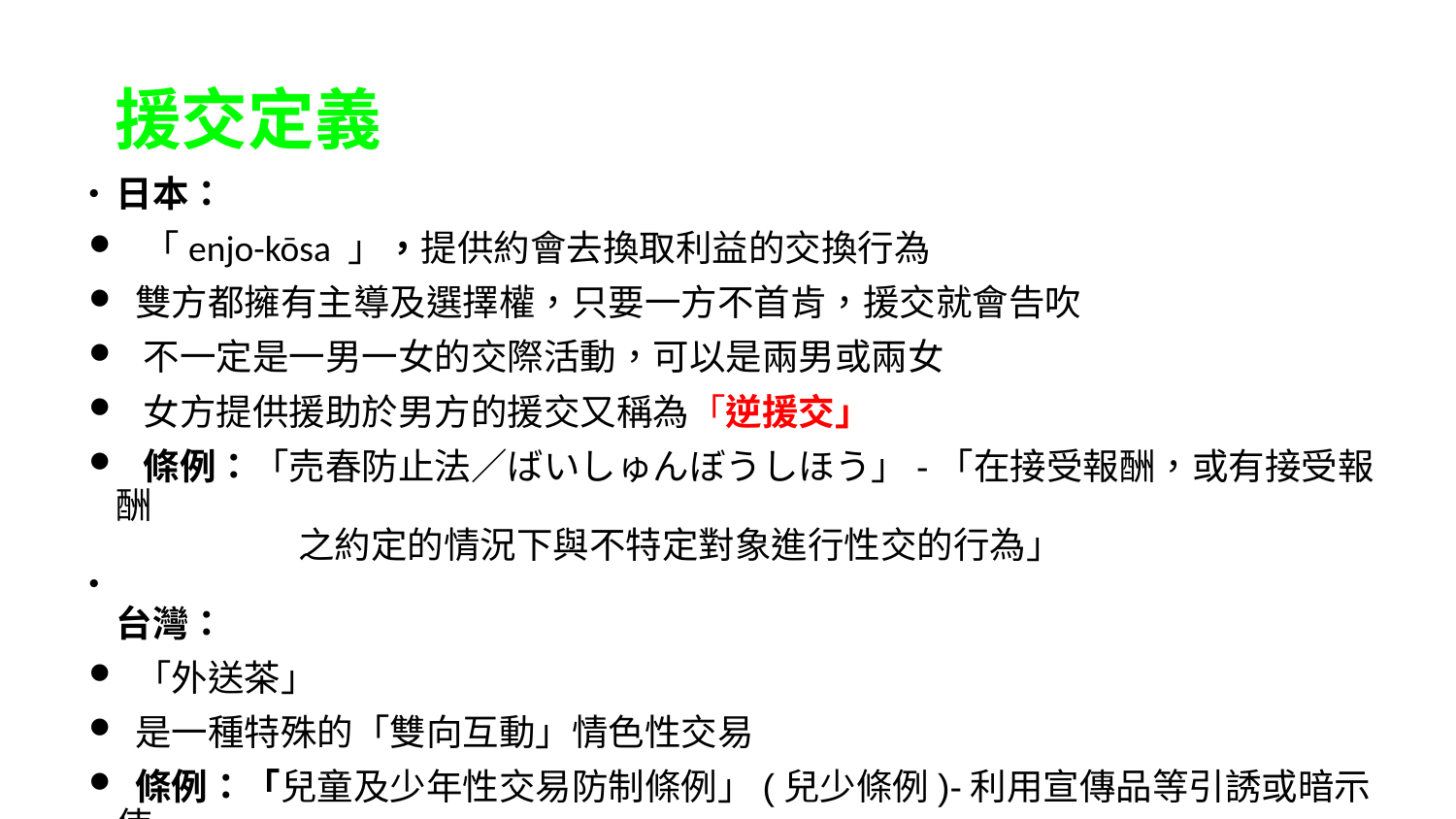

# 援交定義
日本：
  「enjo-kōsa 」，提供約會去換取利益的交換行為
 雙方都擁有主導及選擇權，只要一方不首肯，援交就會告吹
  不一定是一男一女的交際活動，可以是兩男或兩女
  女方提供援助於男方的援交又稱為「逆援交」
  條例：「売春防止法／ばいしゅんぼうしほう」-「在接受報酬，或有接受報酬
　　　　　之約定的情況下與不特定對象進行性交的行為」
台灣：
 「外送茶」
 是一種特殊的「雙向互動」情色性交易
 條例：「兒童及少年性交易防制條例」(兒少條例)-利用宣傳品等引誘或暗示使
                人為性交易